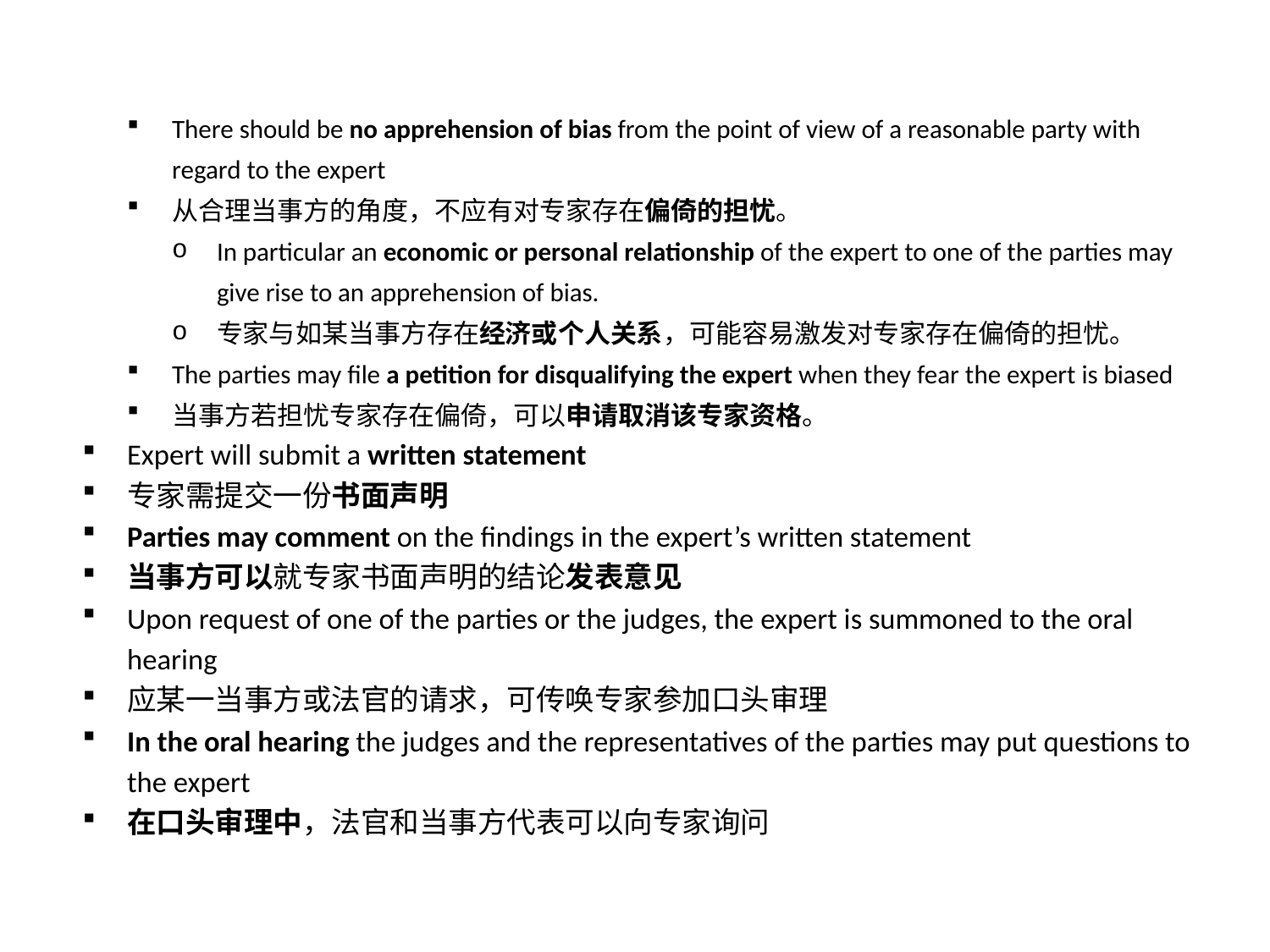

There should be no apprehension of bias from the point of view of a reasonable party with regard to the expert
从合理当事方的角度，不应有对专家存在偏倚的担忧。
In particular an economic or personal relationship of the expert to one of the parties may give rise to an apprehension of bias.
专家与如某当事方存在经济或个人关系，可能容易激发对专家存在偏倚的担忧。
The parties may file a petition for disqualifying the expert when they fear the expert is biased
当事方若担忧专家存在偏倚，可以申请取消该专家资格。
Expert will submit a written statement
专家需提交一份书面声明
Parties may comment on the findings in the expert’s written statement
当事方可以就专家书面声明的结论发表意见
Upon request of one of the parties or the judges, the expert is summoned to the oral hearing
应某一当事方或法官的请求，可传唤专家参加口头审理
In the oral hearing the judges and the representatives of the parties may put questions to the expert
在口头审理中，法官和当事方代表可以向专家询问

14